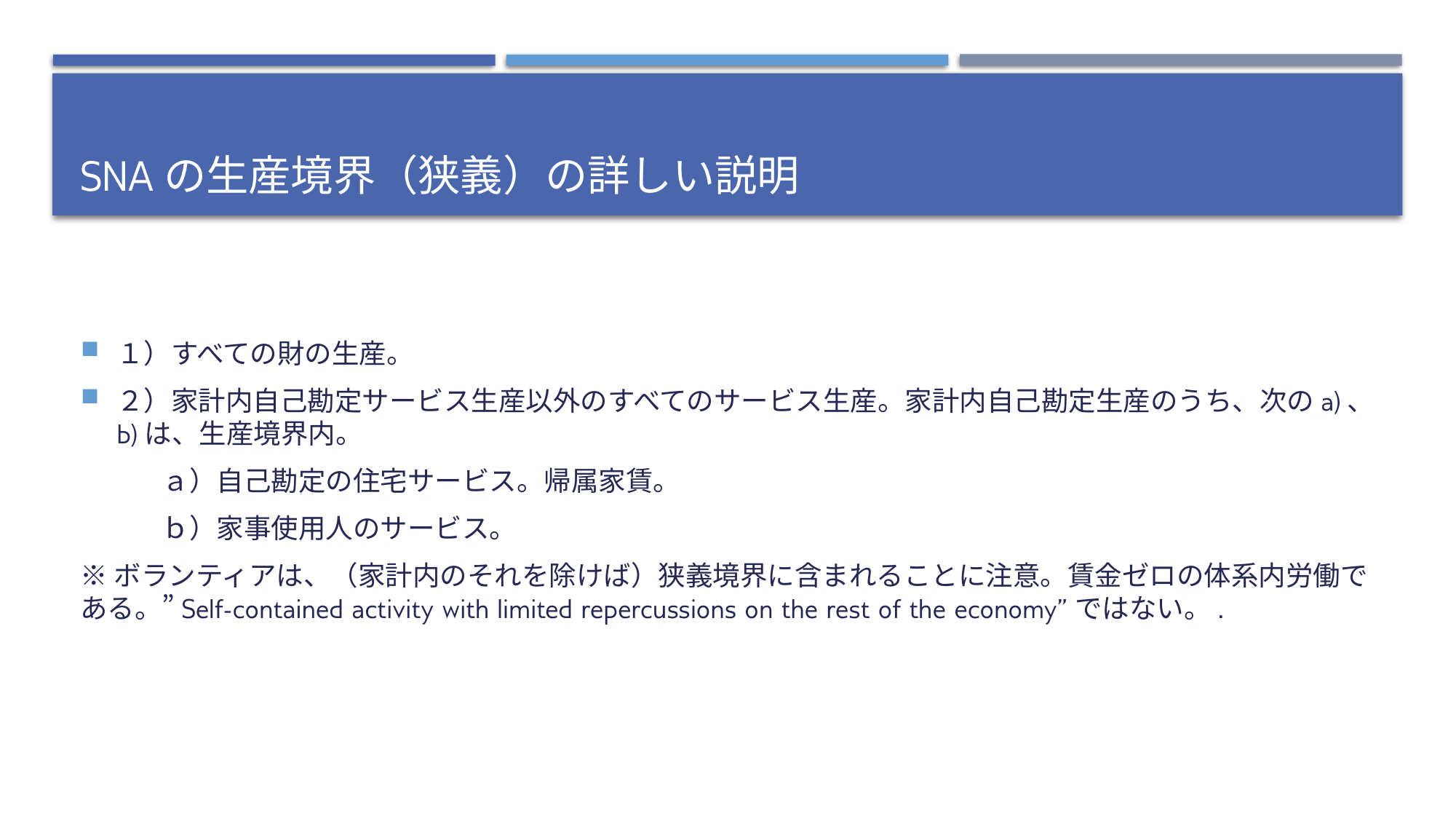

# SNAの生産境界（狭義）の詳しい説明
１）すべての財の生産。
２）家計内自己勘定サービス生産以外のすべてのサービス生産。家計内自己勘定生産のうち、次のa)、b)は、生産境界内。
　　　ａ）自己勘定の住宅サービス。帰属家賃。
　　　ｂ）家事使用人のサービス。
※ボランティアは、（家計内のそれを除けば）狭義境界に含まれることに注意。賃金ゼロの体系内労働である。”Self-contained activity with limited repercussions on the rest of the economy”ではない。.